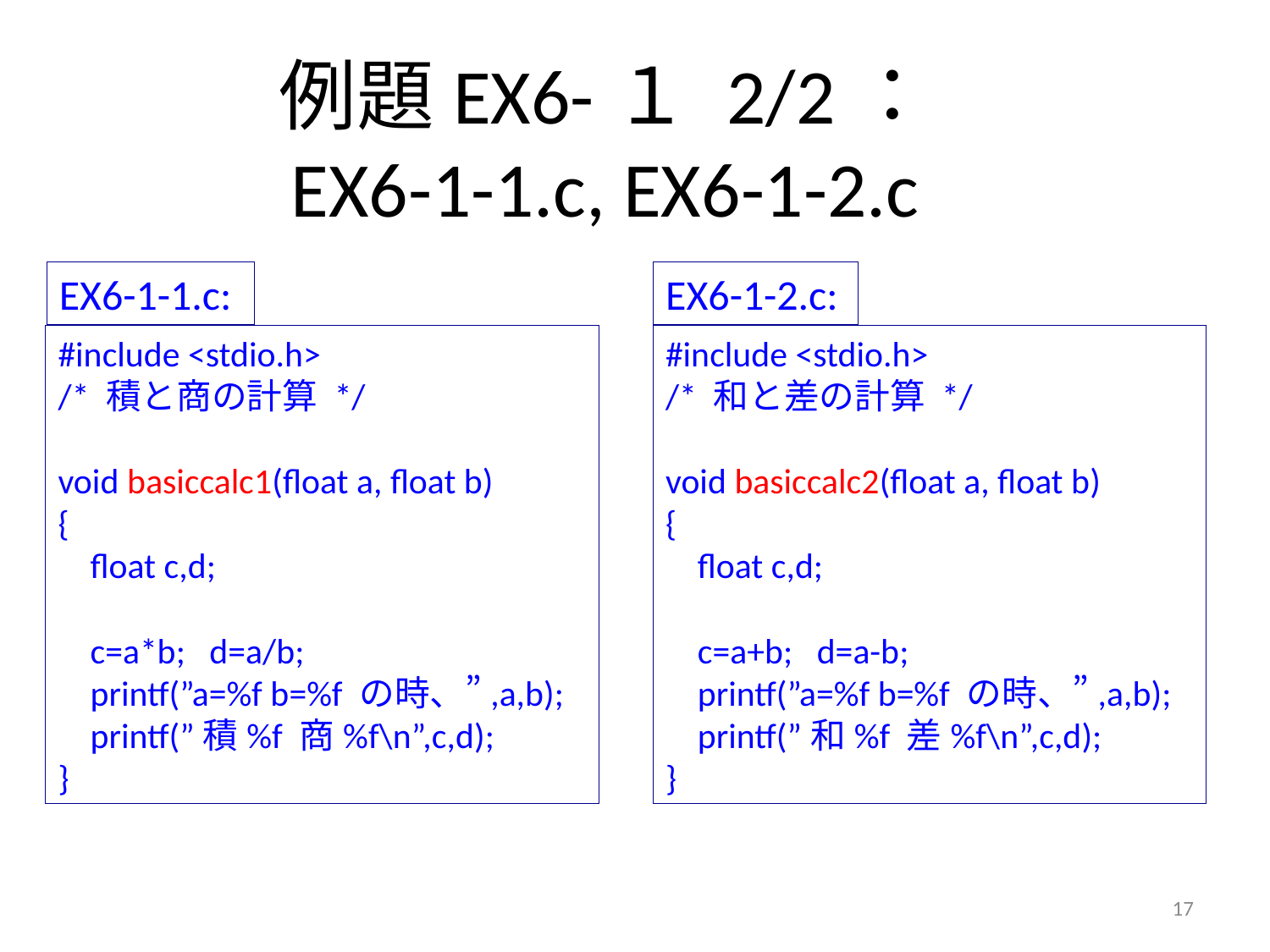

# 例題EX6-１ 2/2： EX6-1-1.c, EX6-1-2.c
EX6-1-1.c:
EX6-1-2.c:
#include <stdio.h>
/* 積と商の計算 */

void basiccalc1(float a, float b)
{
    float c,d;

    c=a*b;   d=a/b;
    printf(”a=%f b=%f の時、”,a,b);
    printf(”積%f 商%f\n”,c,d);
}
#include <stdio.h>
/* 和と差の計算 */

void basiccalc2(float a, float b)
{
    float c,d;

    c=a+b;   d=a-b;
    printf(”a=%f b=%f の時、”,a,b);
    printf(”和%f 差%f\n”,c,d);
}
17